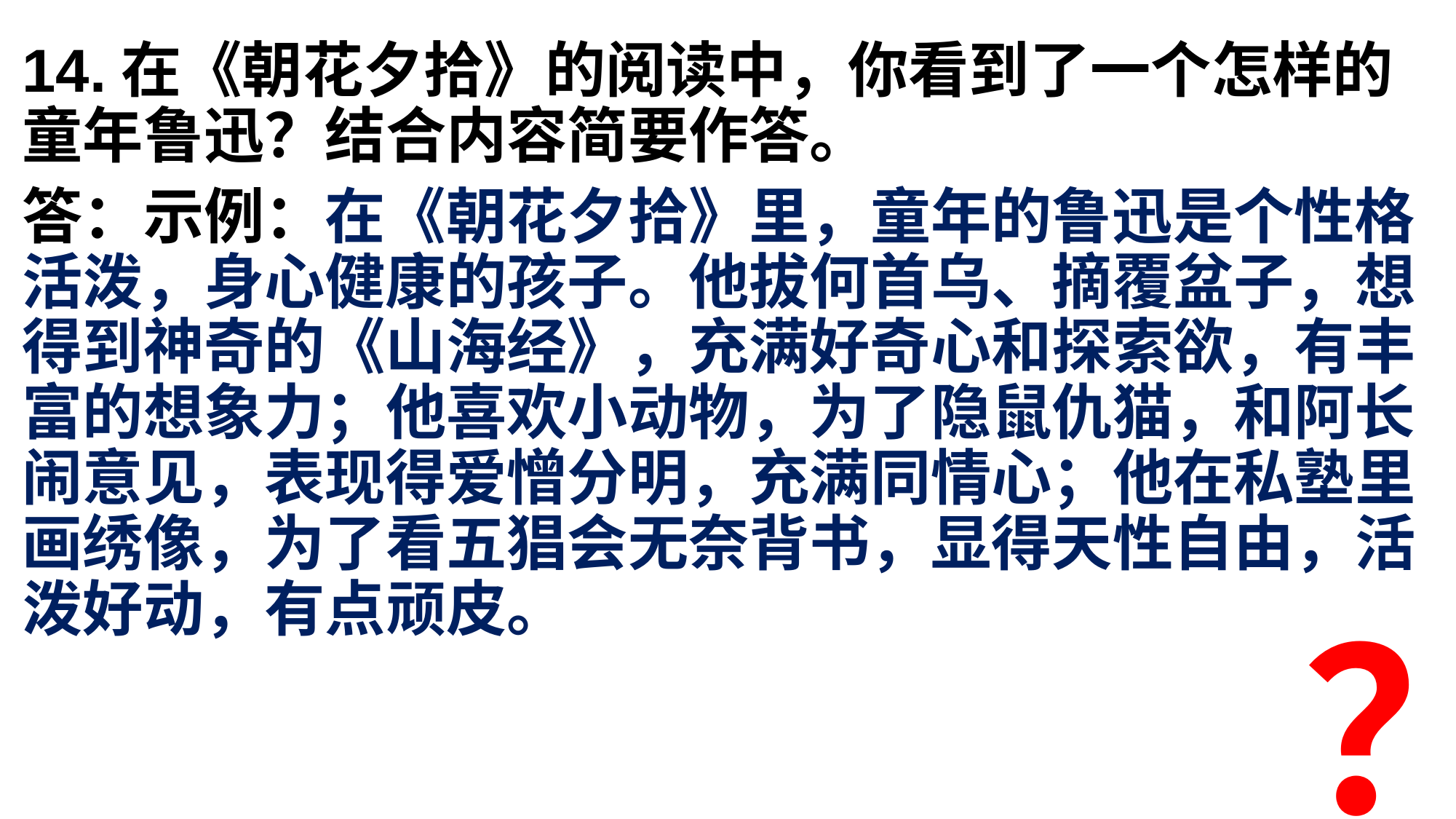

14.在《朝花夕拾》的阅读中，你看到了一个怎样的童年鲁迅？结合内容简要作答。
答：示例：在《朝花夕拾》里，童年的鲁迅是个性格活泼，身心健康的孩子。他拔何首乌、摘覆盆子，想得到神奇的《山海经》，充满好奇心和探索欲，有丰富的想象力；他喜欢小动物，为了隐鼠仇猫，和阿长闹意见，表现得爱憎分明，充满同情心；他在私塾里画绣像，为了看五猖会无奈背书，显得天性自由，活泼好动，有点顽皮。
？